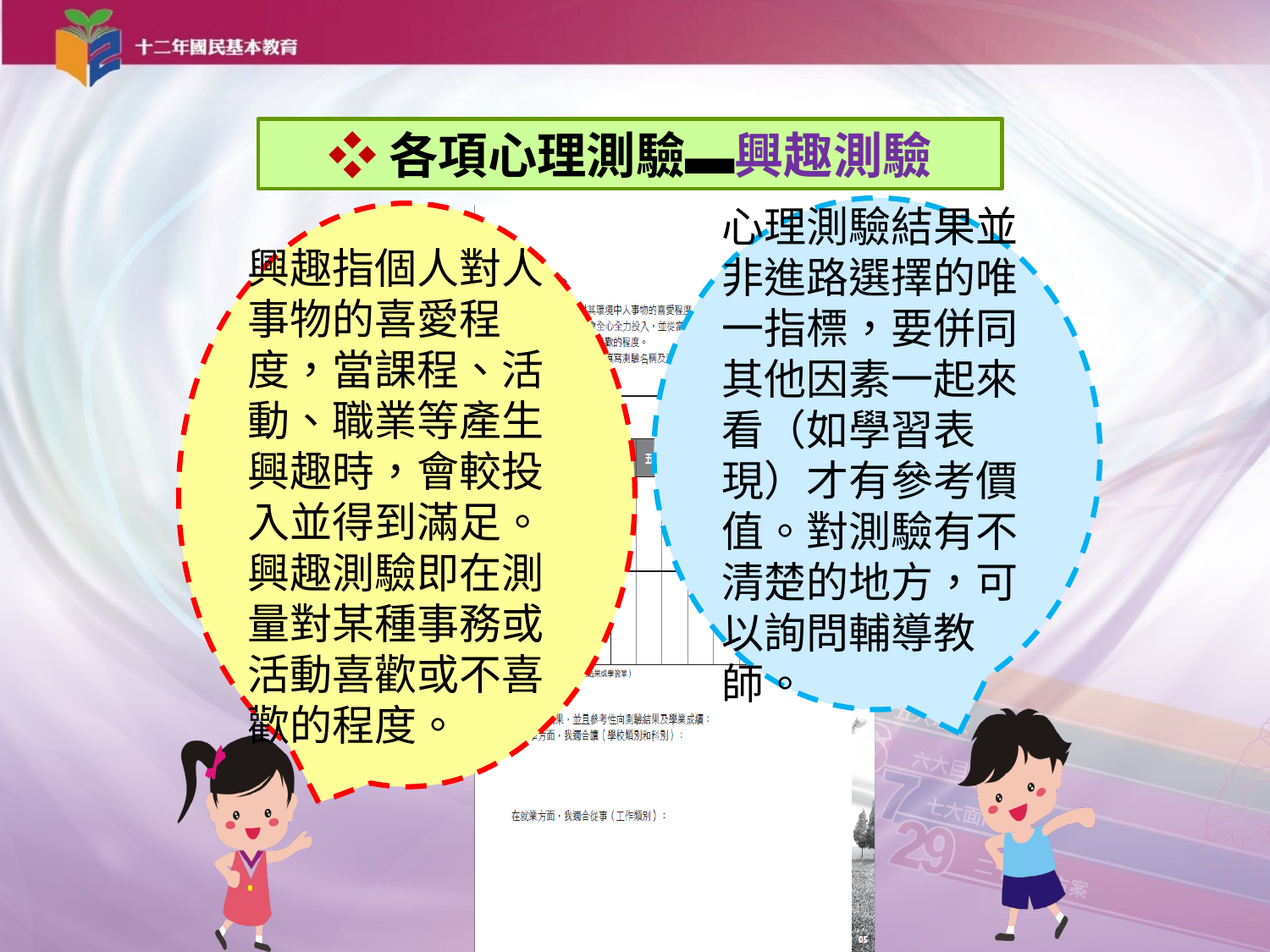

❖各項心理測驗▬興趣測驗
心理測驗結果並非進路選擇的唯一指標，要併同其他因素一起來看（如學習表現）才有參考價值。對測驗有不清楚的地方，可以詢問輔導教師。
興趣指個人對人事物的喜愛程度，當課程、活動、職業等產生興趣時，會較投入並得到滿足。興趣測驗即在測量對某種事務或活動喜歡或不喜歡的程度。